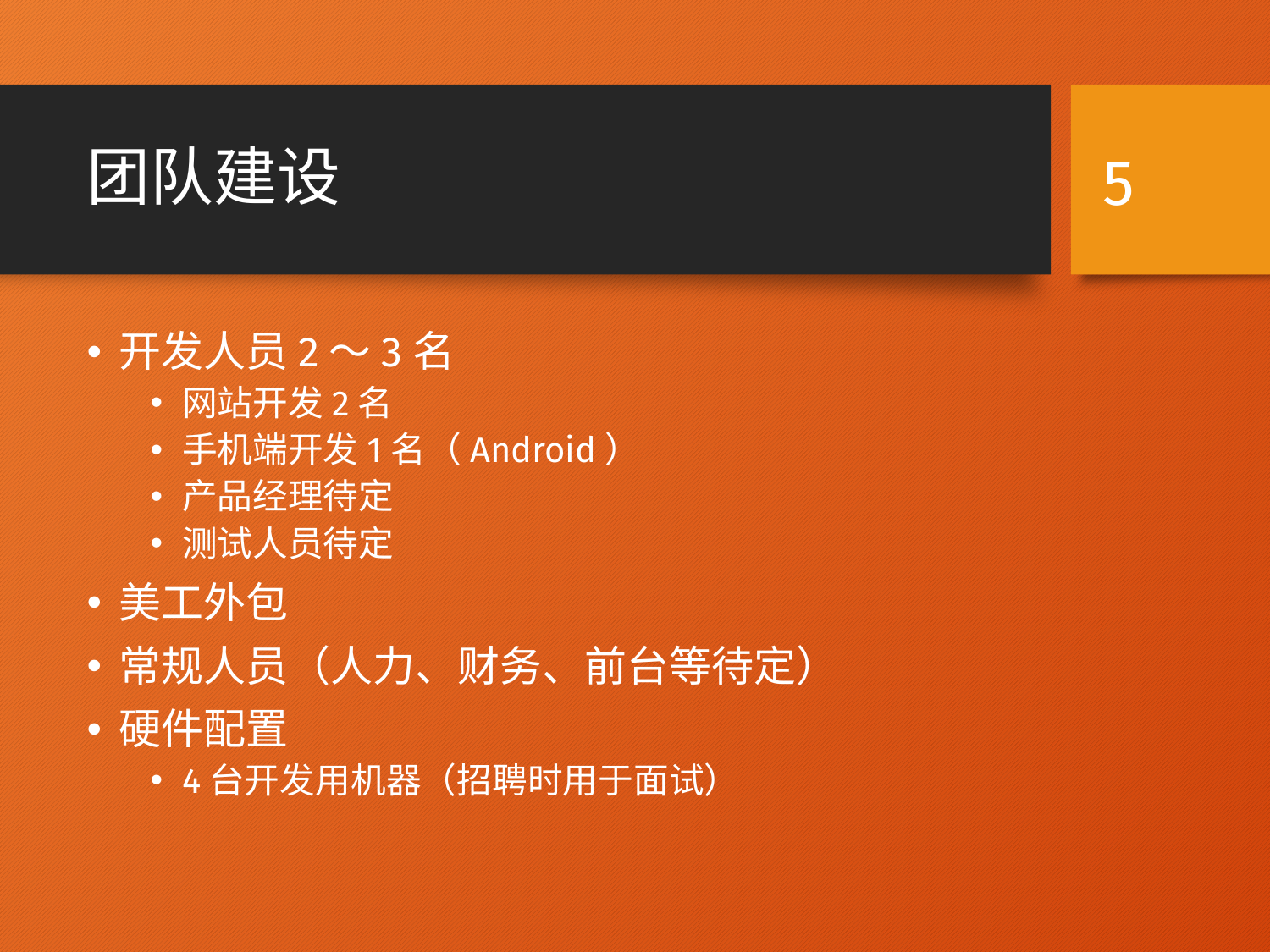

# 团队建设
5
开发人员2～3名
网站开发2名
手机端开发1名（Android）
产品经理待定
测试人员待定
美工外包
常规人员（人力、财务、前台等待定）
硬件配置
4台开发用机器（招聘时用于面试）